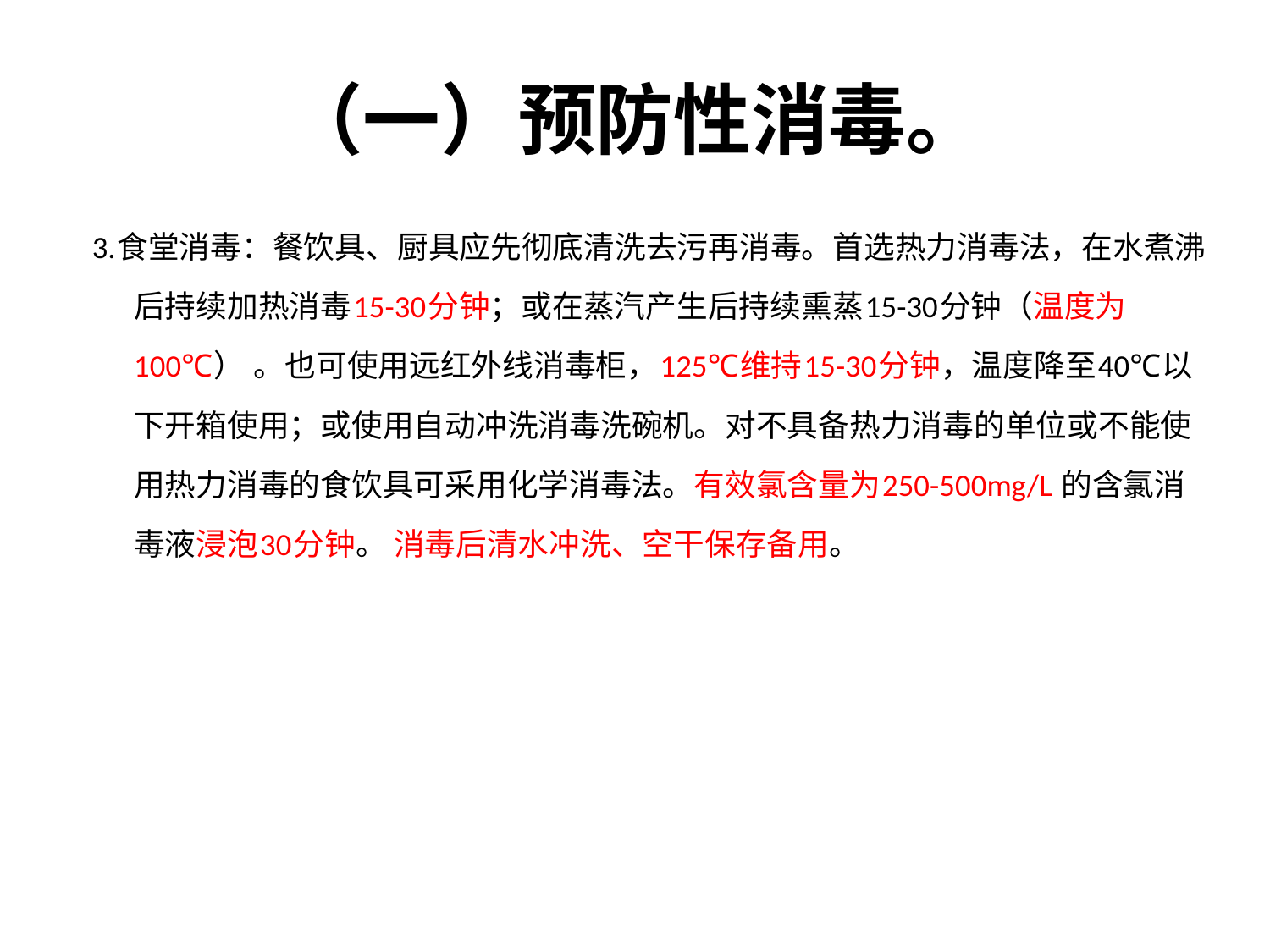

# （一）预防性消毒。
3.食堂消毒：餐饮具、厨具应先彻底清洗去污再消毒。首选热力消毒法，在水煮沸后持续加热消毒15-30分钟；或在蒸汽产生后持续熏蒸15-30分钟（温度为 100℃）  。也可使用远红外线消毒柜，125℃维持15-30分钟，温度降至40℃以下开箱使用；或使用自动冲洗消毒洗碗机。对不具备热力消毒的单位或不能使用热力消毒的食饮具可采用化学消毒法。有效氯含量为250-500mg/L 的含氯消毒液浸泡30分钟。 消毒后清水冲洗、空干保存备用。